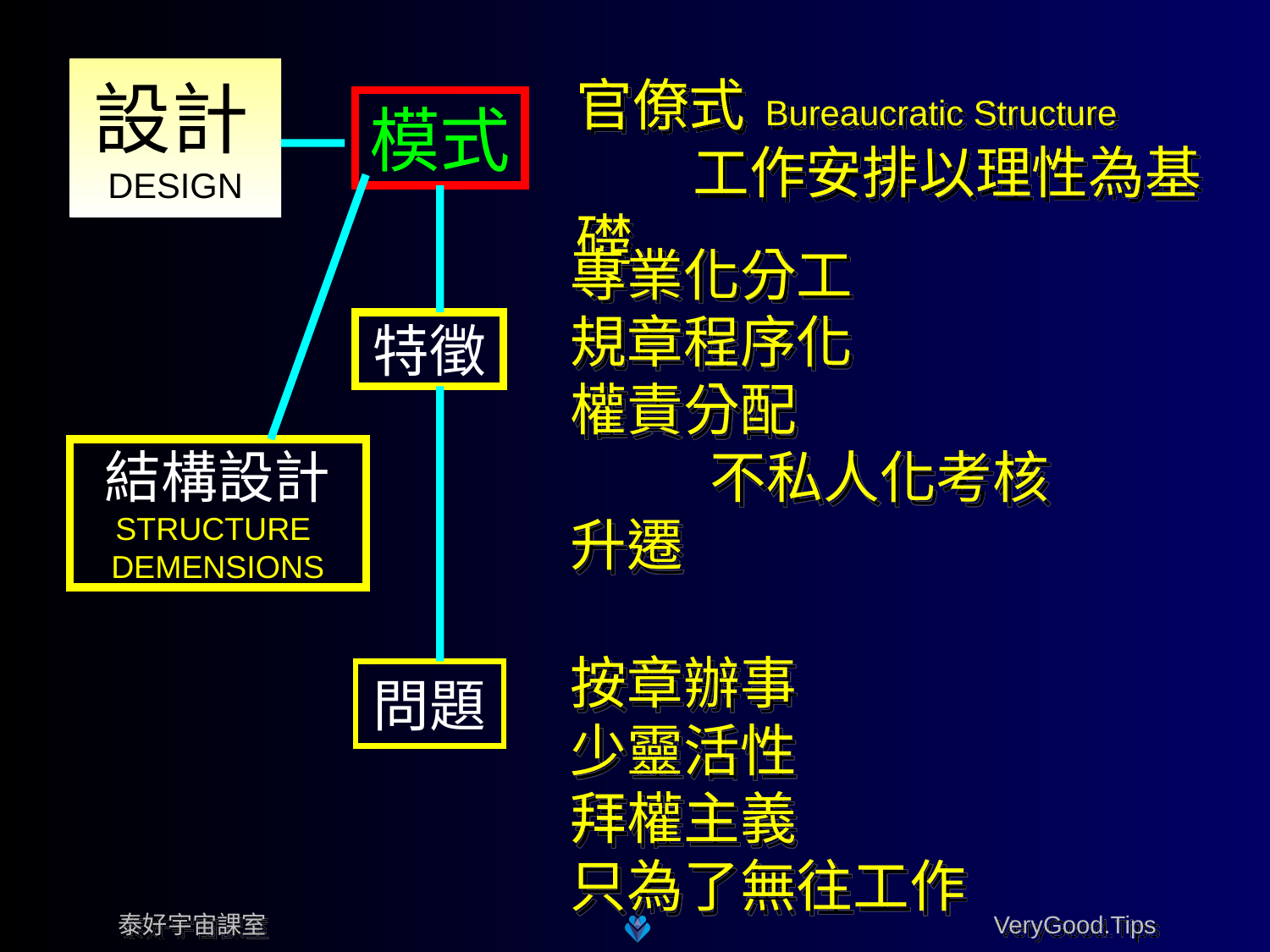

設計
DESIGN
官僚式 Bureaucratic Structure                  工作安排以理性為基礎
模式
設計

專業化分工
規章程序化
權責分配          	                       不私人化考核升遷

按章辦事
少靈活性
拜權主義
只為了無往工作
特徵

結構設計
STRUCTURE
DEMENSIONS
問題